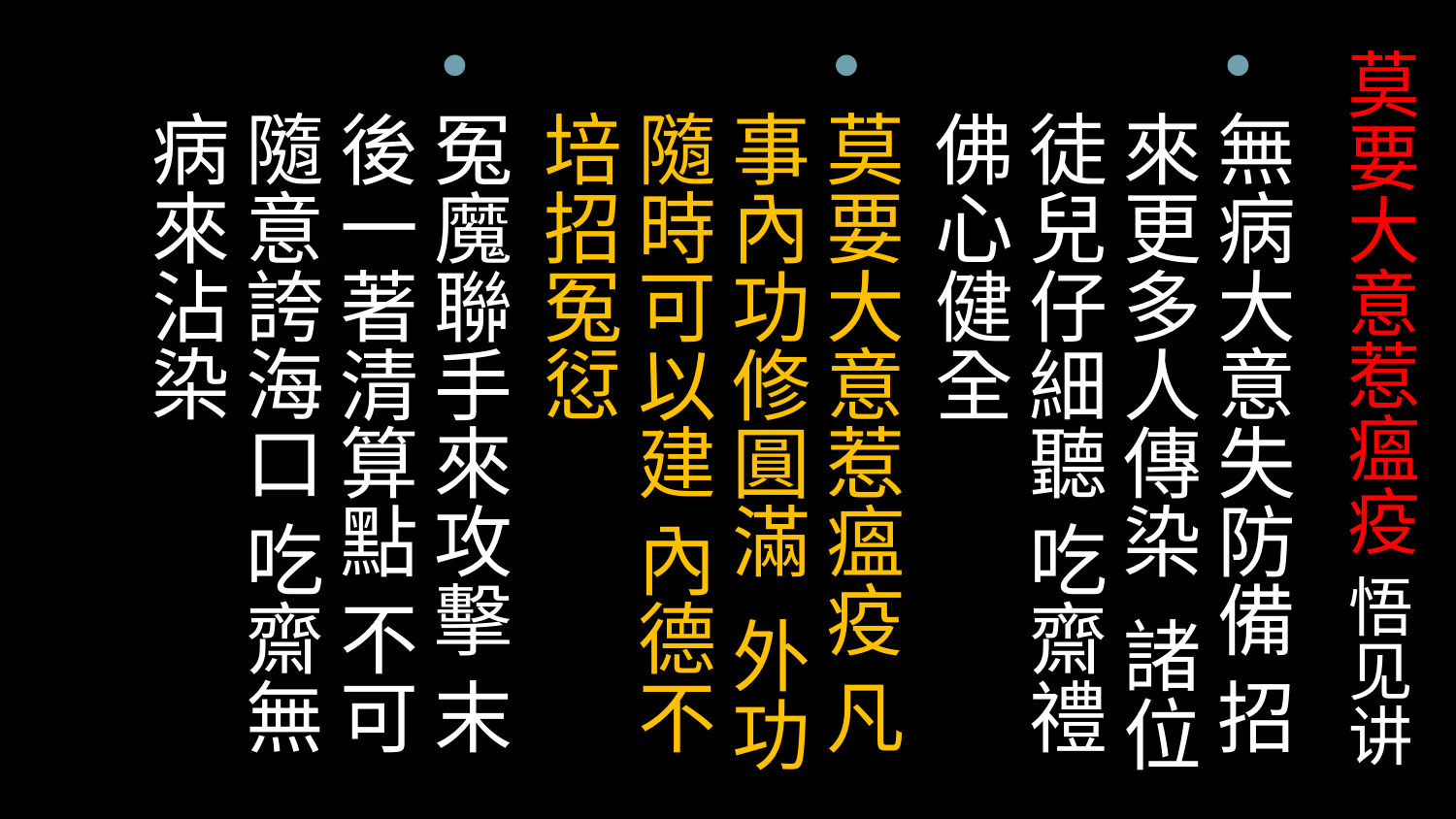

# 莫要大意惹瘟疫 悟见讲
無病大意失防備 招來更多人傳染  諸位徒兒仔細聽 吃齋禮佛心健全
莫要大意惹瘟疫 凡事內功修圓滿  外功隨時可以建 內德不培招冤愆
冤魔聯手來攻擊 末後一著清算點 不可隨意誇海口 吃齋無病來沾染